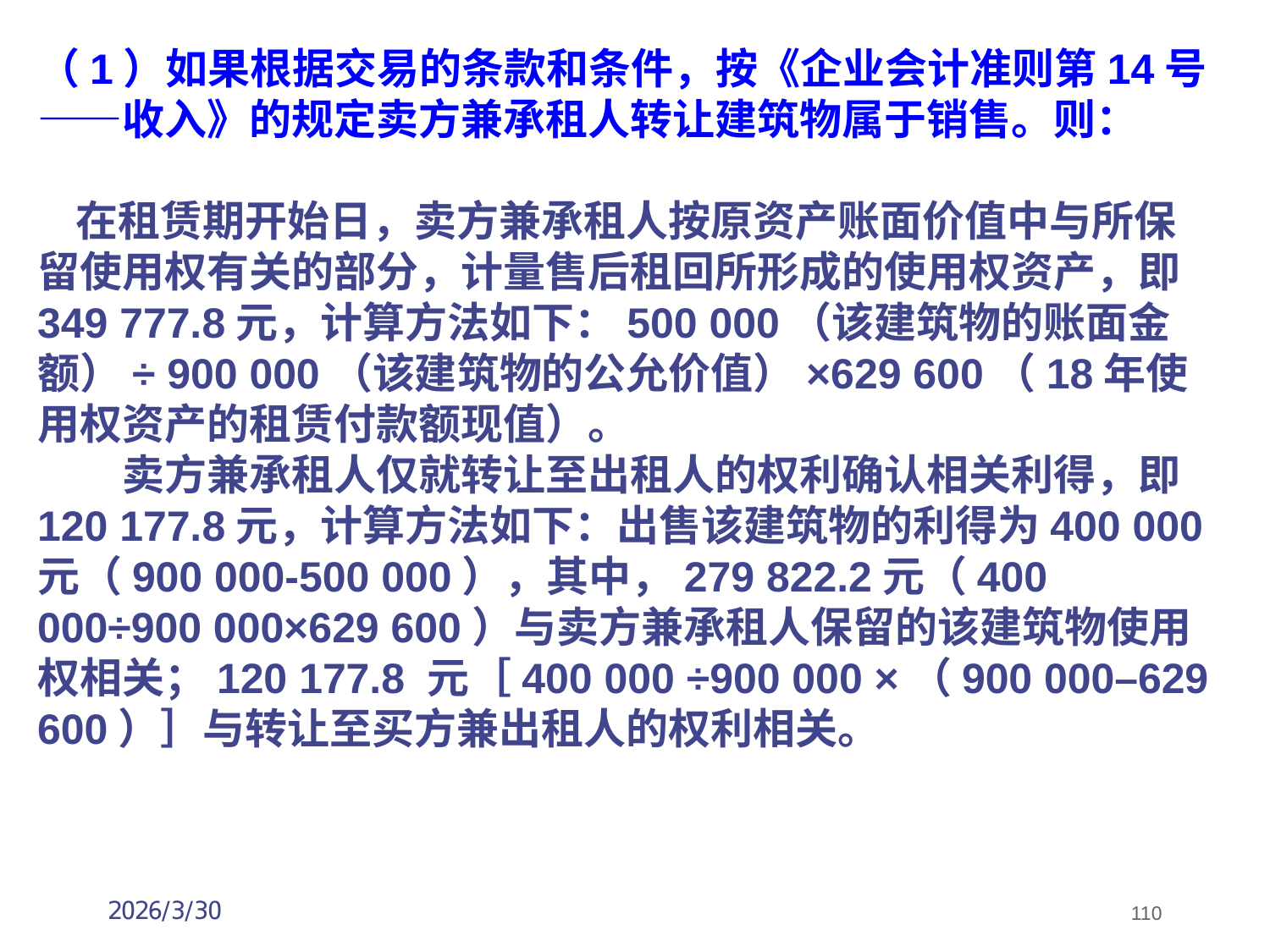

（1）如果根据交易的条款和条件，按《企业会计准则第14号——收入》的规定卖方兼承租人转让建筑物属于销售。则：

   在租赁期开始日，卖方兼承租人按原资产账面价值中与所保留使用权有关的部分，计量售后租回所形成的使用权资产，即349 777.8元，计算方法如下：500 000（该建筑物的账面金额）÷ 900 000（该建筑物的公允价值）×629 600（18年使用权资产的租赁付款额现值）。
　　卖方兼承租人仅就转让至出租人的权利确认相关利得，即120 177.8元，计算方法如下：出售该建筑物的利得为400 000元（900 000-500 000），其中，279 822.2元（400 000÷900 000×629 600）与卖方兼承租人保留的该建筑物使用权相关；120 177.8 元［400 000 ÷900 000 ×（900 000–629 600）］与转让至买方兼出租人的权利相关。

2026/3/30
110